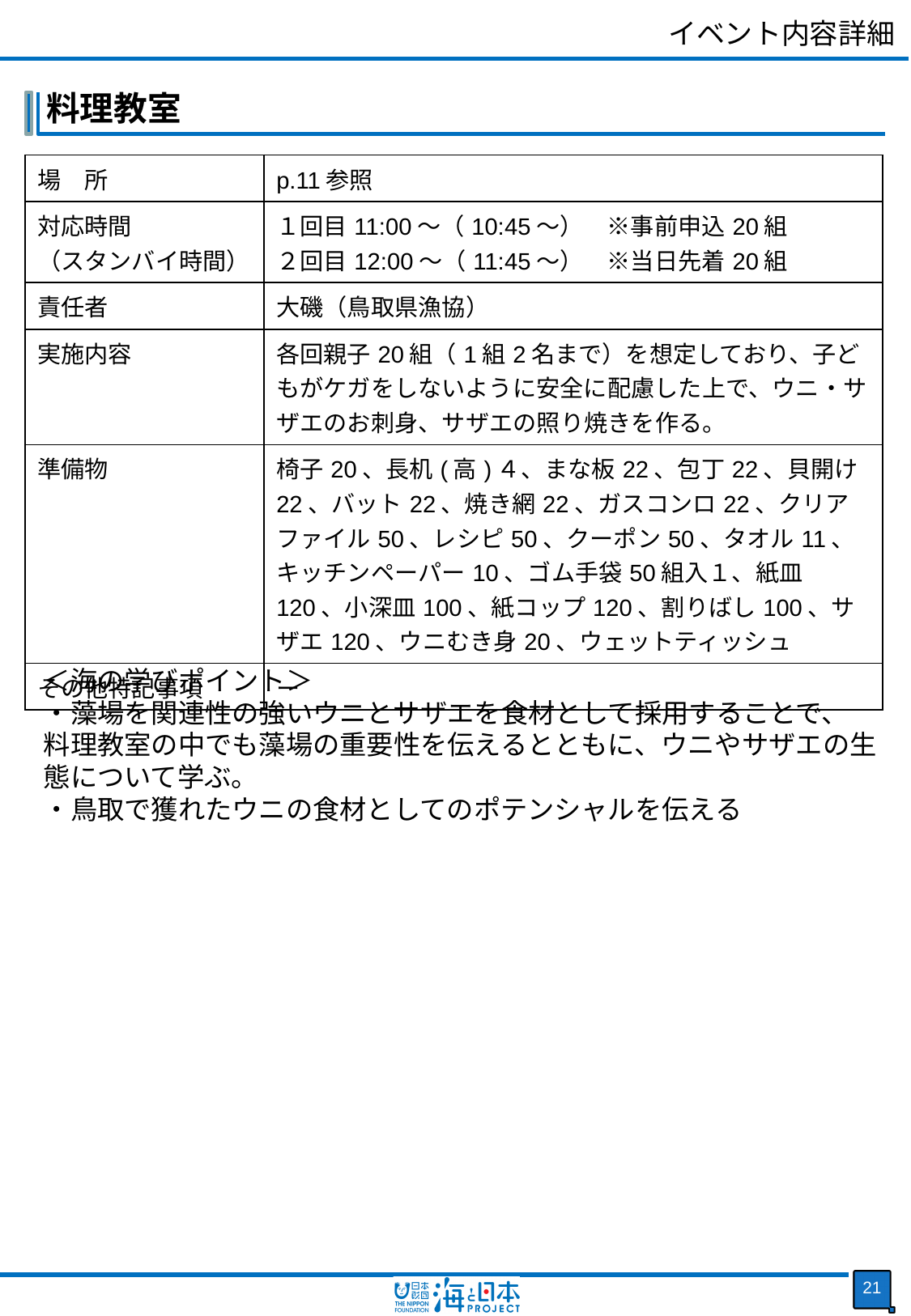

イベント内容詳細
料理教室

| 場　所 | p.11参照 |
| --- | --- |
| 対応時間 （スタンバイ時間） | １回目11:00～（10:45～）　※事前申込20組 ２回目12:00～（11:45～）　※当日先着20組 |
| 責任者 | 大磯（鳥取県漁協） |
| 実施内容 | 各回親子20組（1組2名まで）を想定しており、子どもがケガをしないように安全に配慮した上で、ウニ・サザエのお刺身、サザエの照り焼きを作る。 |
| 準備物 | 椅子20、長机(高)４、まな板22、包丁22、貝開け22、バット22、焼き網22、ガスコンロ22、クリアファイル50、レシピ50、クーポン50、タオル11、キッチンペーパー10、ゴム手袋50組入１、紙皿120、小深皿100、紙コップ120、割りばし100、サザエ120、ウニむき身20、ウェットティッシュ |
| その他特記事項 | ー |
＜海の学びポイント＞
・藻場を関連性の強いウニとサザエを食材として採用することで、
料理教室の中でも藻場の重要性を伝えるとともに、ウニやサザエの生態について学ぶ。
・鳥取で獲れたウニの食材としてのポテンシャルを伝える
21